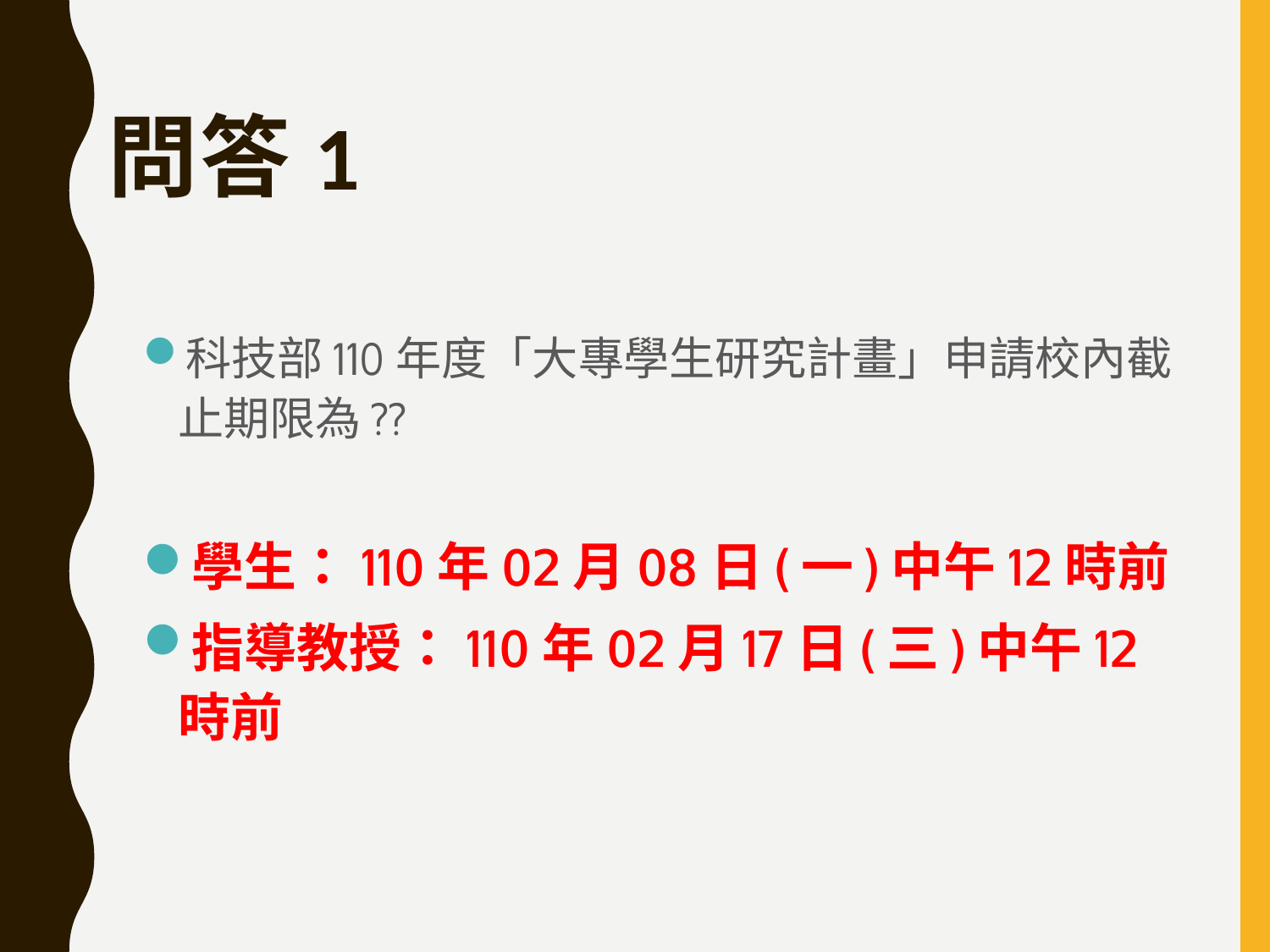

# 問答1
科技部110年度「大專學生研究計畫」申請校內截止期限為??

學生：110年02月08日(一)中午12時前
指導教授：110年02月17日(三)中午12時前